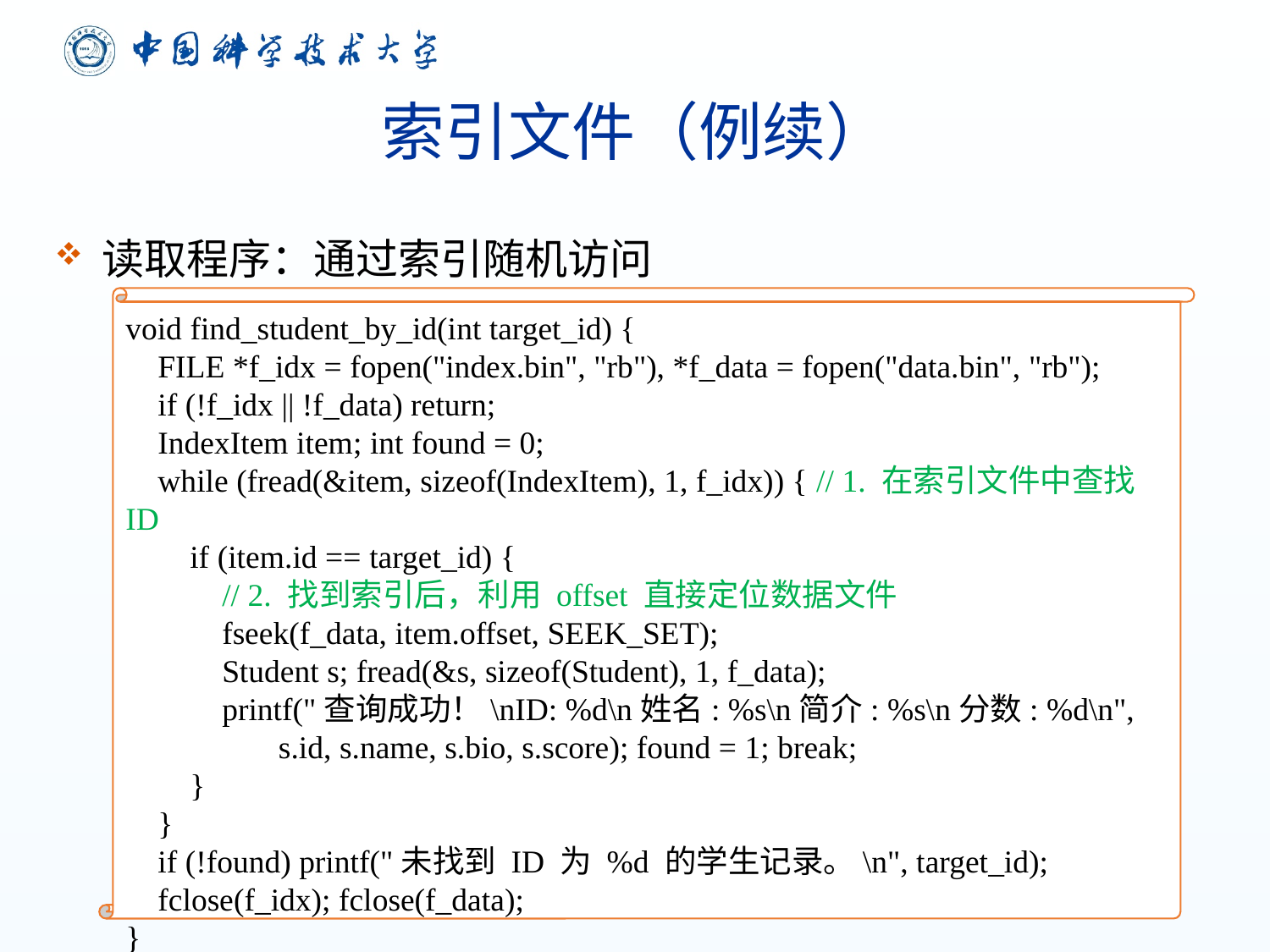

# 索引文件（例续）
读取程序：通过索引随机访问
void find_student_by_id(int target_id) {
    FILE *f_idx = fopen("index.bin", "rb"), *f_data = fopen("data.bin", "rb");
    if (!f_idx || !f_data) return;
    IndexItem item; int found = 0;
    while (fread(&item, sizeof(IndexItem), 1, f_idx)) { // 1. 在索引文件中查找 ID
        if (item.id == target_id) {
            // 2. 找到索引后，利用 offset 直接定位数据文件
            fseek(f_data, item.offset, SEEK_SET);
            Student s; fread(&s, sizeof(Student), 1, f_data);
            printf("查询成功！\nID: %d\n姓名: %s\n简介: %s\n分数: %d\n",
                   s.id, s.name, s.bio, s.score); found = 1; break;
        }
    }
    if (!found) printf("未找到 ID 为 %d 的学生记录。\n", target_id);
    fclose(f_idx); fclose(f_data);
}